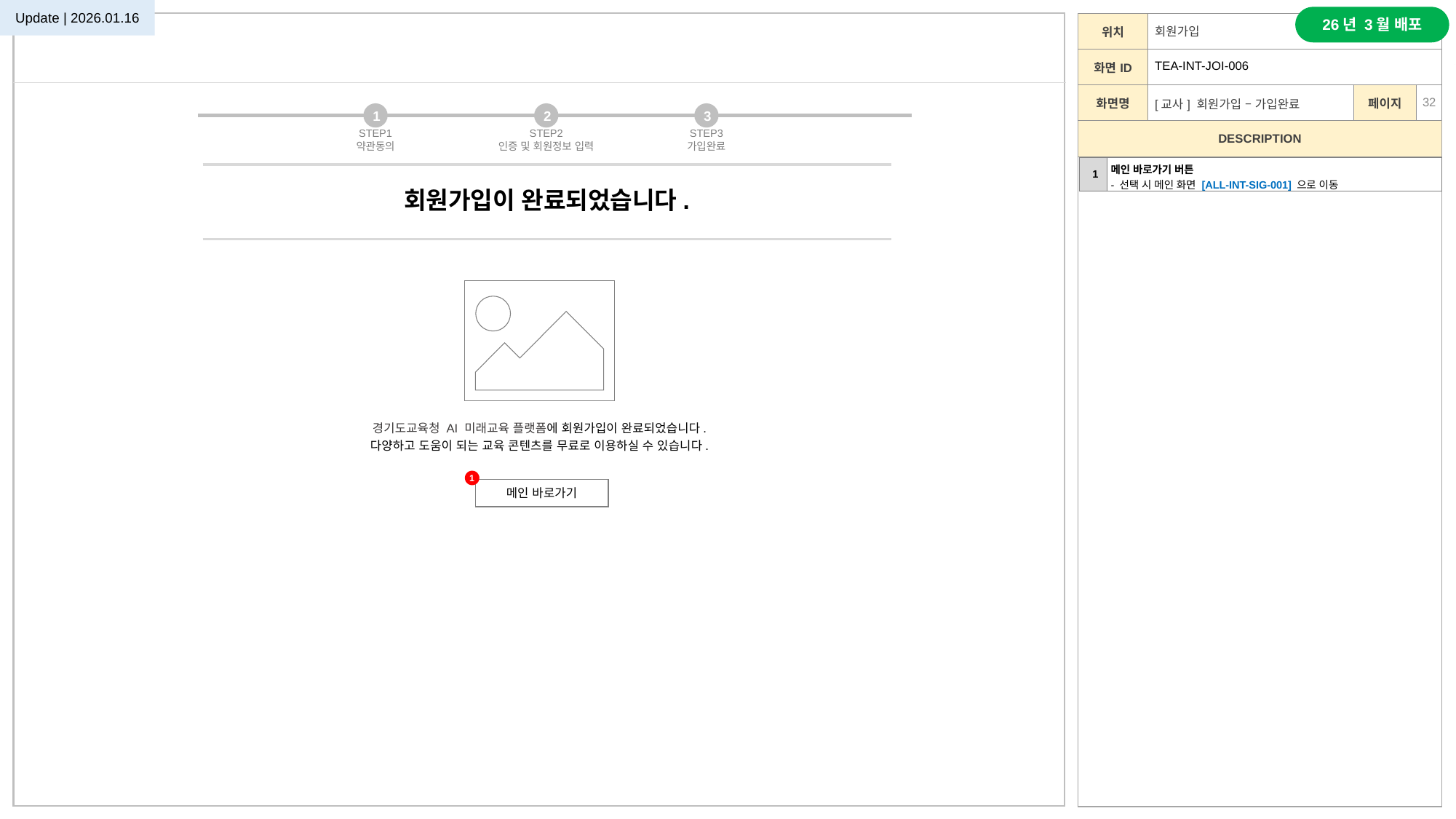

| Ver | Description |
| --- | --- |
| 3.4.0 | 교육디지털원패스 연동 유도 문구 추가 <※> 화면 정책 정의 내용 추가 <2> 연동하기 버튼 추가 |
| 3.4.4 | 교육디지털원패스 연동 관련 요소 제거 및 기존 화면으로 복구 |
Update | 2026.01.16
26년 3월 배포
|  | 회원가입 |  |  |
| --- | --- | --- | --- |
|  | TEA-INT-JOI-006 |  |  |
|  | [교사] 회원가입 – 가입완료 |  |  |
1
2
3
STEP1
약관동의
STEP2
인증 및 회원정보 입력
STEP3
가입완료
| 1 | 메인 바로가기 버튼 - 선택 시 메인 화면 [ALL-INT-SIG-001] 으로 이동 |
| --- | --- |
회원가입이 완료되었습니다.

경기도교육청 AI 미래교육 플랫폼에 회원가입이 완료되었습니다.
다양하고 도움이 되는 교육 콘텐츠를 무료로 이용하실 수 있습니다.
1
메인 바로가기